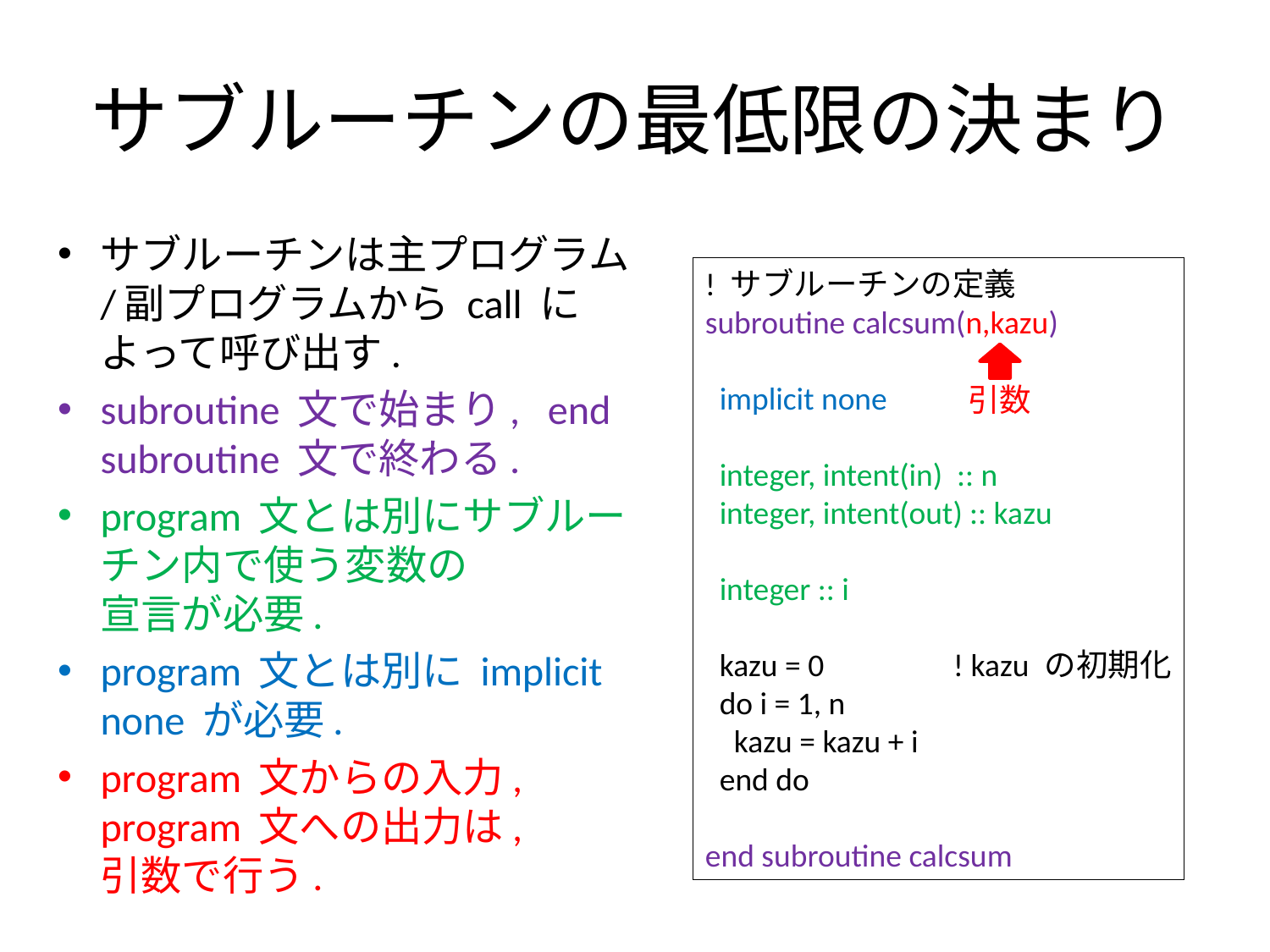

# サブルーチンの最低限の決まり
サブルーチンは主プログラム/副プログラムから call によって呼び出す.
subroutine 文で始まり,   end subroutine 文で終わる.
program 文とは別にサブルーチン内で使う変数の
宣言が必要.
program 文とは別に implicit none が必要.
program 文からの入力, program 文への出力は,
引数で行う.

! サブルーチンの定義
subroutine calcsum(n,kazu)

  implicit none

  integer, intent(in)  :: n
  integer, intent(out) :: kazu

  integer :: i

  kazu = 0                  ! kazu の初期化
  do i = 1, n
    kazu = kazu + i
  end do

end subroutine calcsum

引数